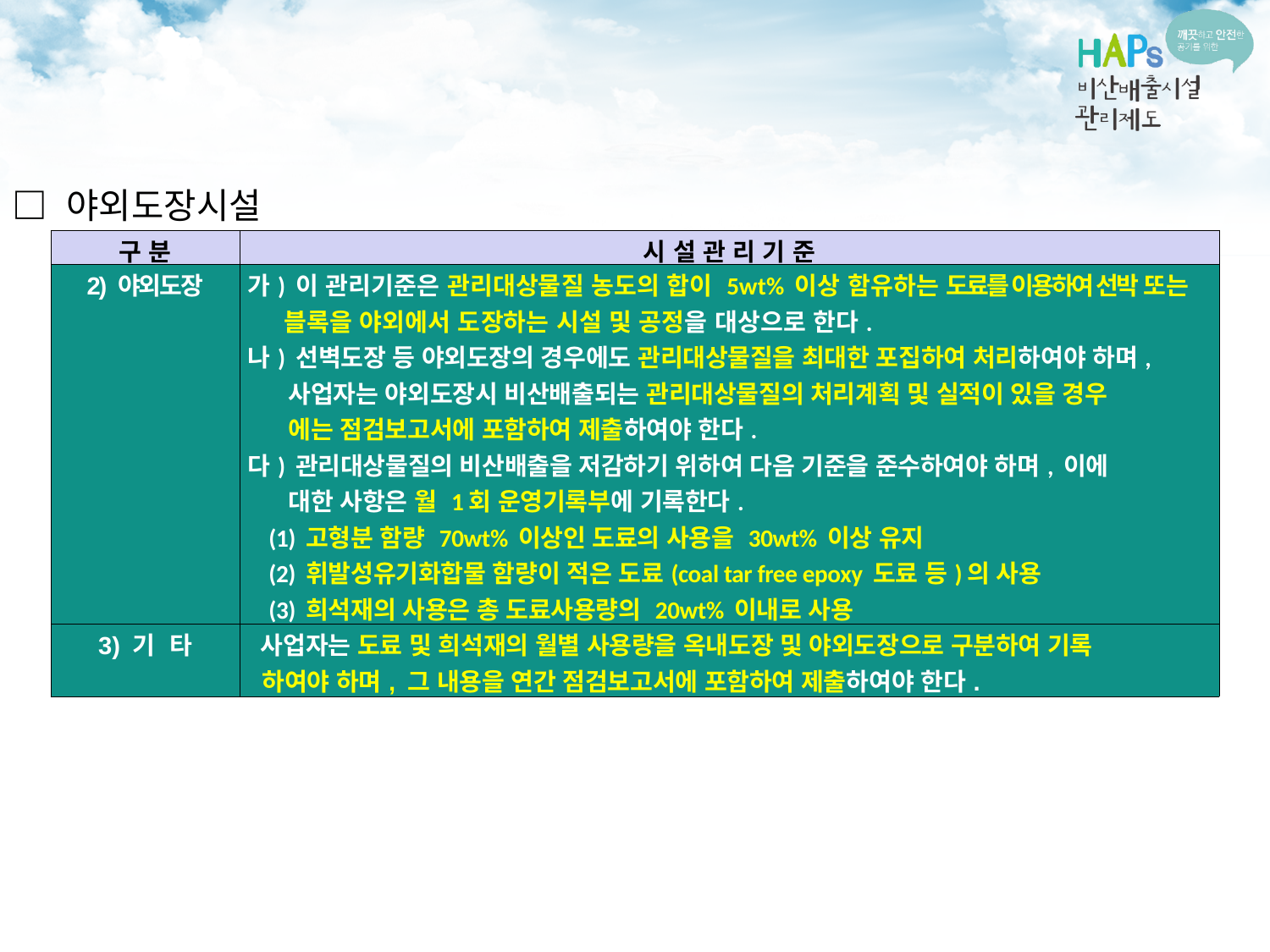

□ 야외도장시설
| 구 분 | 시 설 관 리 기 준 |
| --- | --- |
| 2) 야외도장 | 가) 이 관리기준은 관리대상물질 농도의 합이 5wt% 이상 함유하는 도료를 이용하여 선박 또는 블록을 야외에서 도장하는 시설 및 공정을 대상으로 한다. 나) 선벽도장 등 야외도장의 경우에도 관리대상물질을 최대한 포집하여 처리하여야 하며, 사업자는 야외도장시 비산배출되는 관리대상물질의 처리계획 및 실적이 있을 경우 에는 점검보고서에 포함하여 제출하여야 한다. 다) 관리대상물질의 비산배출을 저감하기 위하여 다음 기준을 준수하여야 하며, 이에 대한 사항은 월 1회 운영기록부에 기록한다. (1) 고형분 함량 70wt% 이상인 도료의 사용을 30wt% 이상 유지 (2) 휘발성유기화합물 함량이 적은 도료(coal tar free epoxy 도료 등)의 사용 (3) 희석재의 사용은 총 도료사용량의 20wt% 이내로 사용 라) 사업자는 도장공정의 표준화 등을 통해 단위면적당 도료사용량이 단계적으로 감소될 수 있도록 저감계획을 수립ㆍ시행하여야 한다. |
| 3) 기 타 | 사업자는 도료 및 희석재의 월별 사용량을 옥내도장 및 야외도장으로 구분하여 기록 하여야 하며, 그 내용을 연간 점검보고서에 포함하여 제출하여야 한다. |